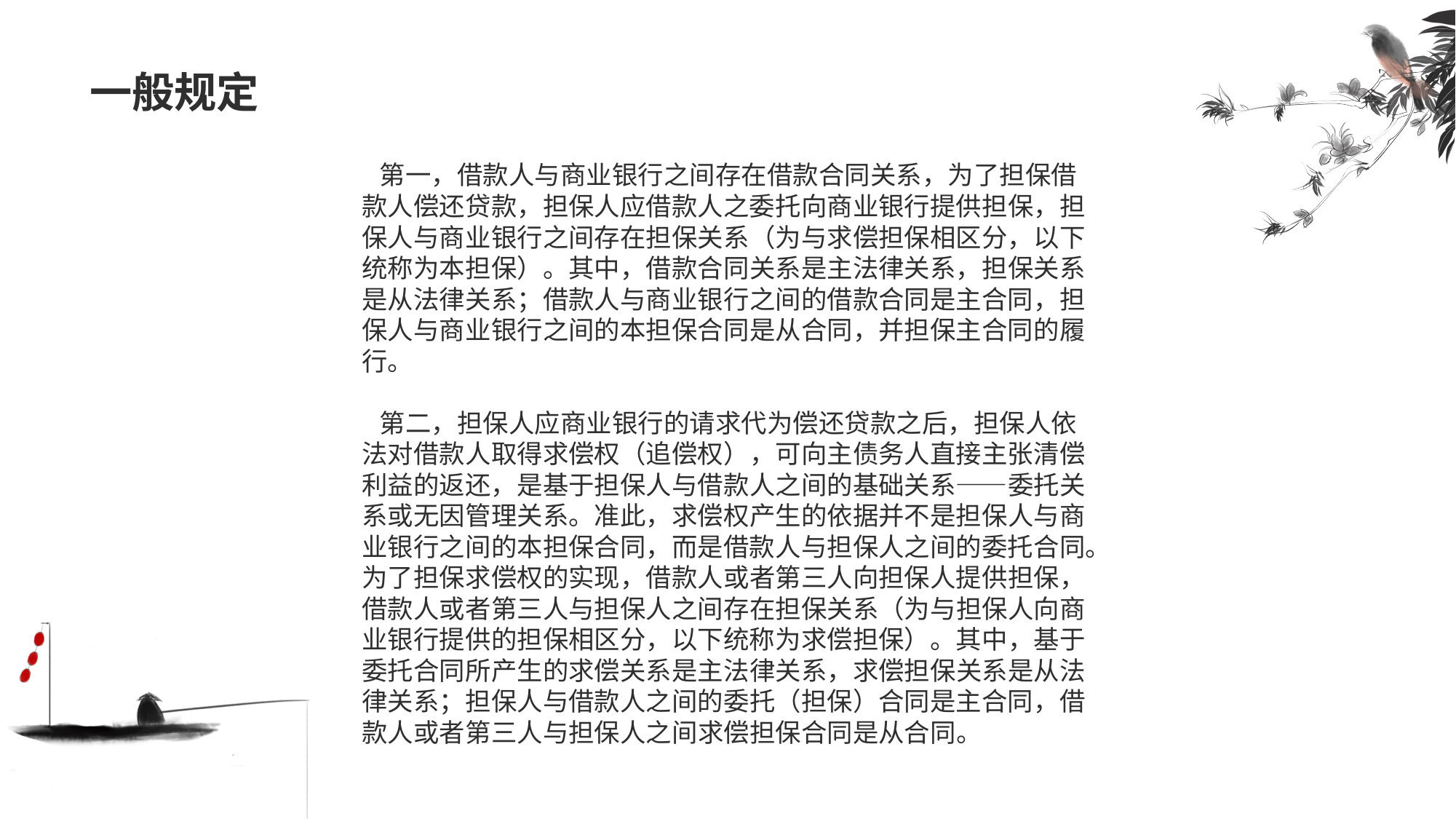

# 一般规定

  第一，借款人与商业银行之间存在借款合同关系，为了担保借款人偿还贷款，担保人应借款人之委托向商业银行提供担保，担保人与商业银行之间存在担保关系（为与求偿担保相区分，以下统称为本担保）。其中，借款合同关系是主法律关系，担保关系是从法律关系；借款人与商业银行之间的借款合同是主合同，担保人与商业银行之间的本担保合同是从合同，并担保主合同的履行。

  第二，担保人应商业银行的请求代为偿还贷款之后，担保人依法对借款人取得求偿权（追偿权），可向主债务人直接主张清偿利益的返还，是基于担保人与借款人之间的基础关系——委托关系或无因管理关系。准此，求偿权产生的依据并不是担保人与商业银行之间的本担保合同，而是借款人与担保人之间的委托合同。为了担保求偿权的实现，借款人或者第三人向担保人提供担保，借款人或者第三人与担保人之间存在担保关系（为与担保人向商业银行提供的担保相区分，以下统称为求偿担保）。其中，基于委托合同所产生的求偿关系是主法律关系，求偿担保关系是从法律关系；担保人与借款人之间的委托（担保）合同是主合同，借款人或者第三人与担保人之间求偿担保合同是从合同。
34